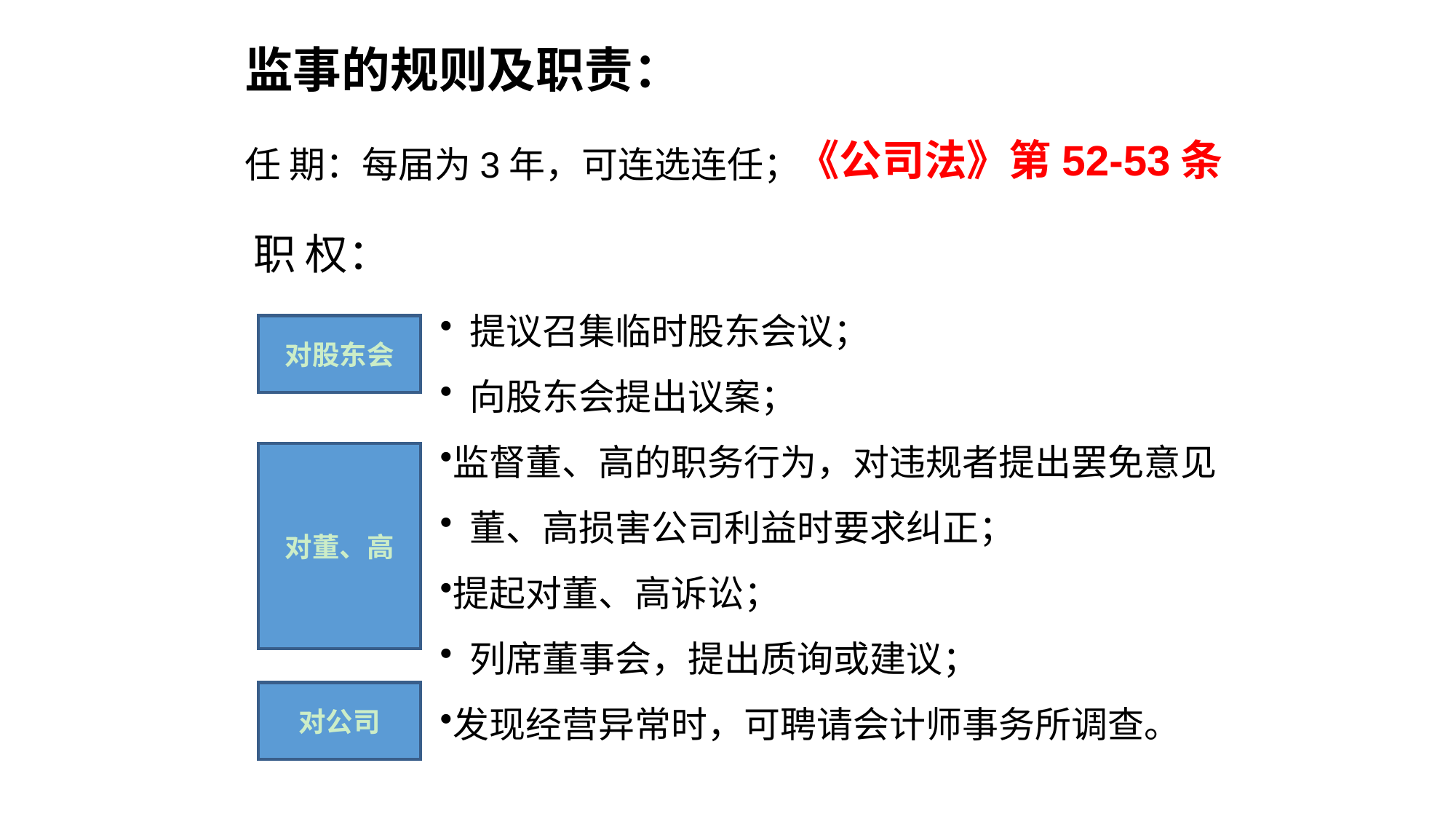

监事的规则及职责：
《公司法》第52-53条
任 期：每届为3年，可连选连任；
职 权：
 提议召集临时股东会议；
 向股东会提出议案；
监督董、高的职务行为，对违规者提出罢免意见
 董、高损害公司利益时要求纠正；
提起对董、高诉讼；
 列席董事会，提出质询或建议；
发现经营异常时，可聘请会计师事务所调查。
对股东会
对董、高
对公司